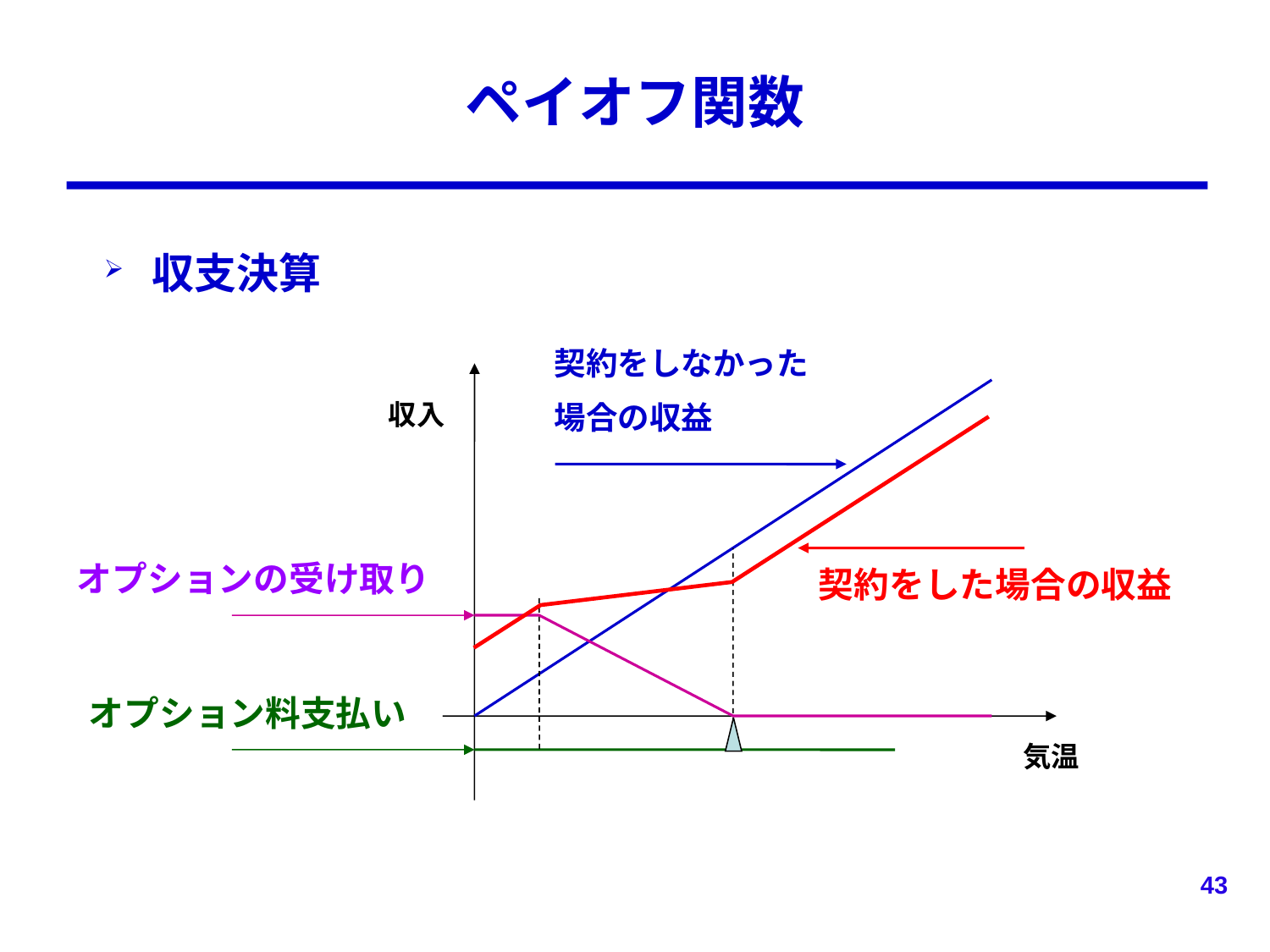

# ペイオフ関数
収支決算
契約をしなかった
場合の収益

収入

オプションの受け取り
契約をした場合の収益

オプション料支払い

気温

43